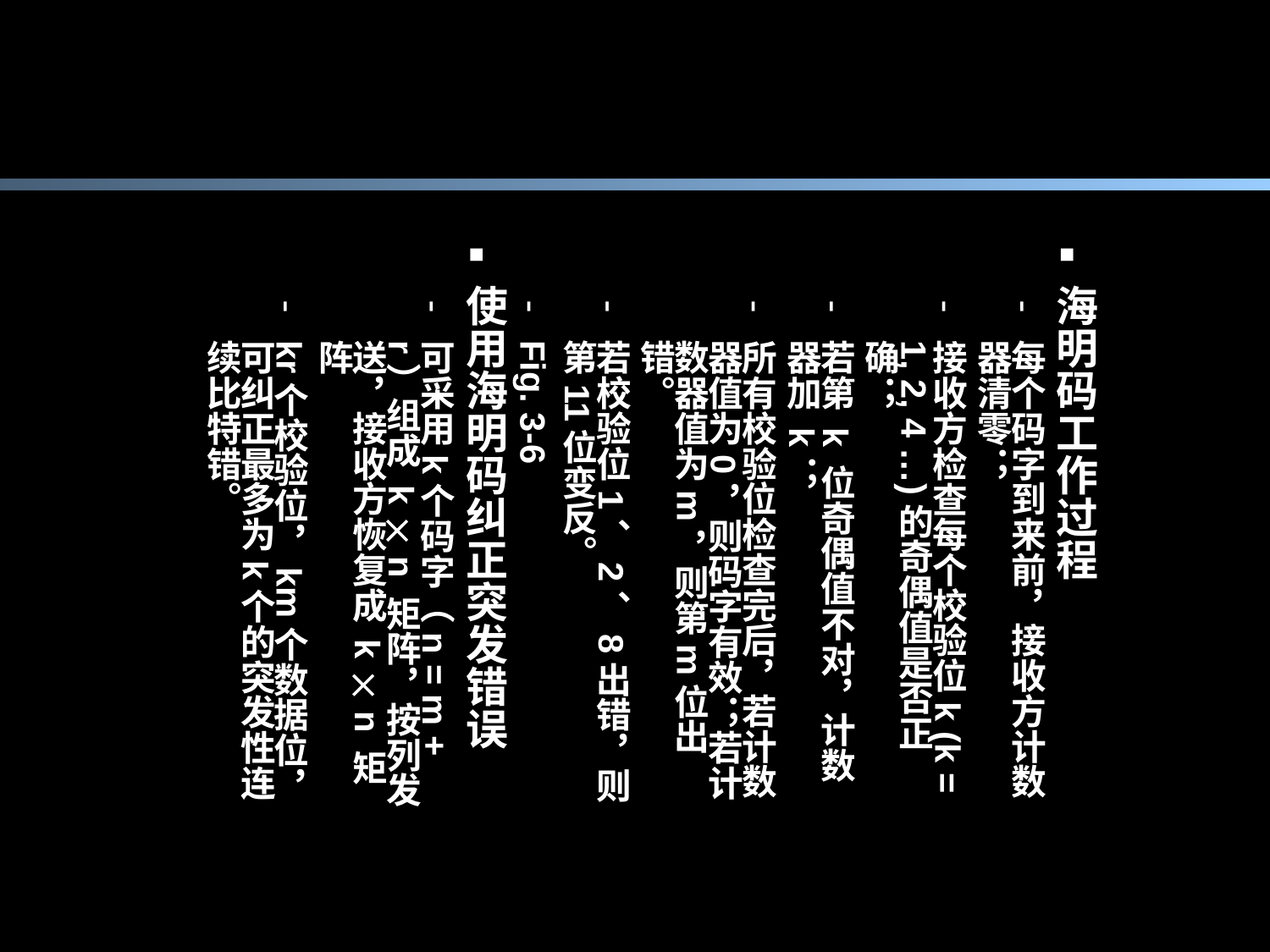

#
海明码工作过程
每个码字到来前，接收方计数器清零；
接收方检查每个校验位k (k = 1, 2, 4 …)的奇偶值是否正确；
若第 k 位奇偶值不对，计数器加 k；
所有校验位检查完后，若计数器值为0，则码字有效；若计数器值为m，则第m位出错。
若校验位1、2、8出错，则第11位变反。
Fig. 3-6
使用海明码纠正突发错误
可采用k个码字（n = m + r）组成 k × n 矩阵，按列发送，接收方恢复成 k × n 矩阵
kr个校验位，km个数据位，可纠正最多为k个的突发性连续比特错。